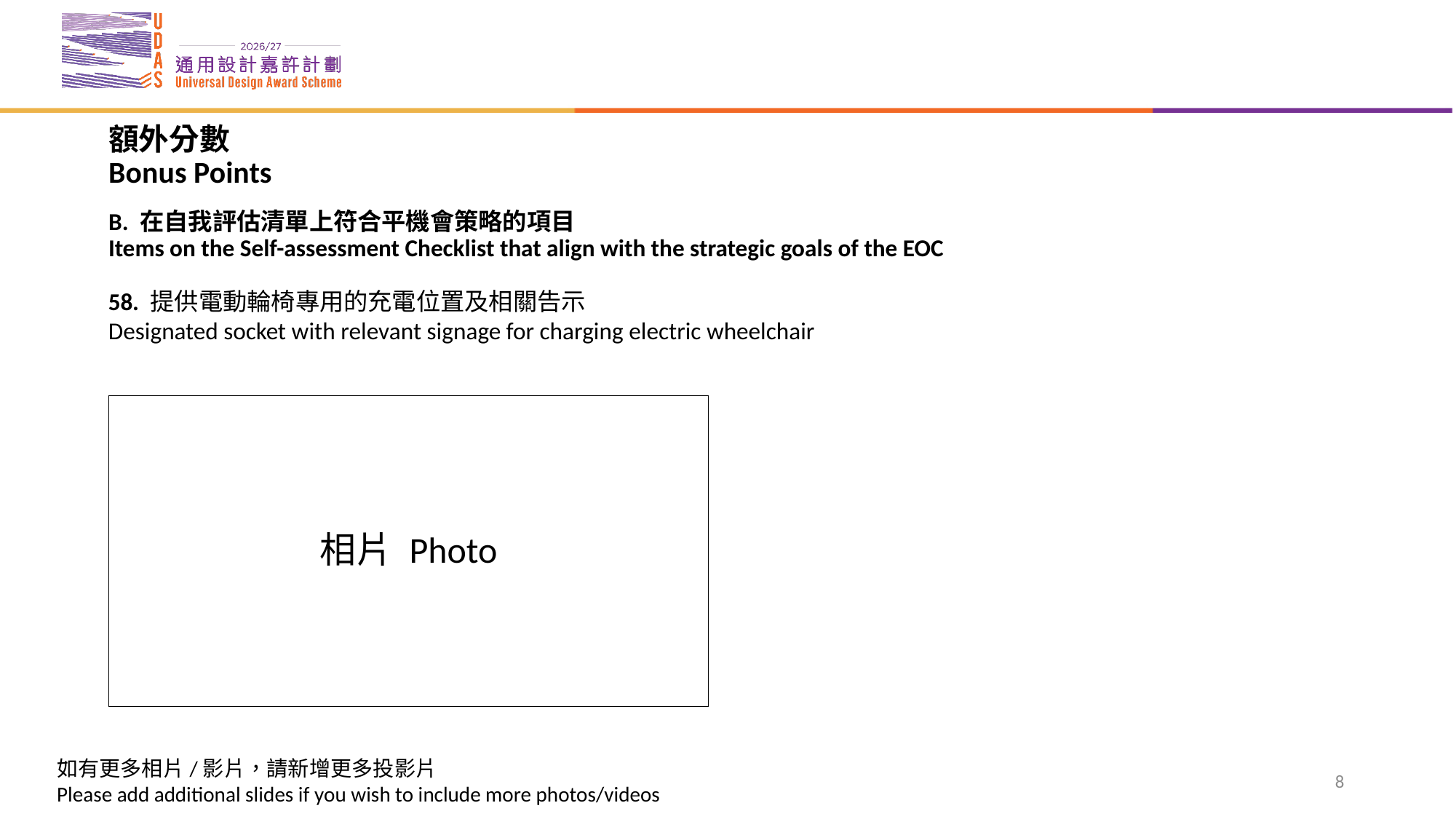

# 額外分數 Bonus Points B. 在自我評估清單上符合平機會策略的項目 Items on the Self-assessment Checklist that align with the strategic goals of the EOC
58. 提供電動輪椅專用的充電位置及相關告示
Designated socket with relevant signage for charging electric wheelchair
相片 Photo
8